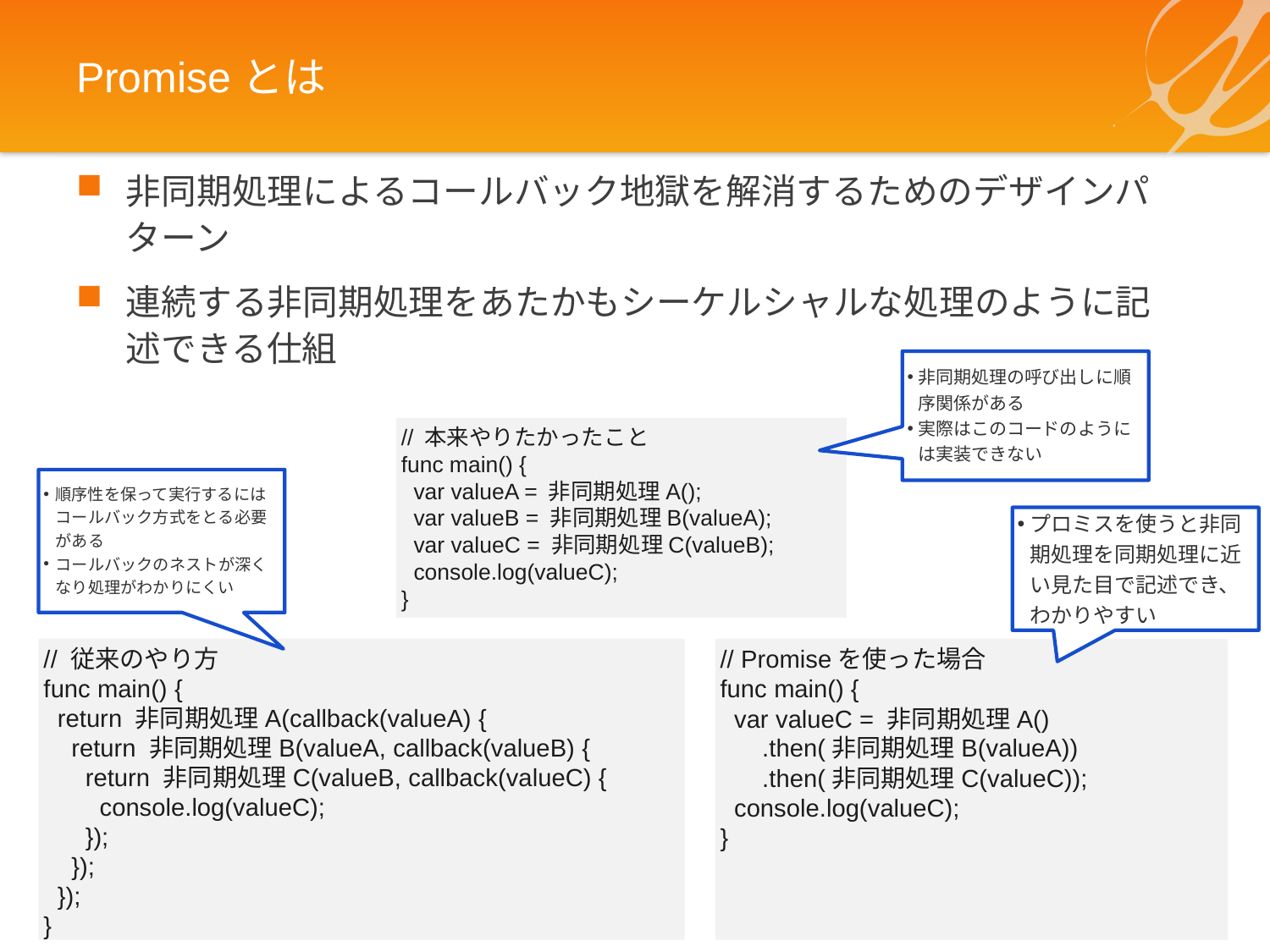

# Promiseとは
非同期処理によるコールバック地獄を解消するためのデザインパターン
連続する非同期処理をあたかもシーケルシャルな処理のように記述できる仕組
非同期処理の呼び出しに順序関係がある
実際はこのコードのようには実装できない
// 本来やりたかったこと
func main() {
  var valueA = 非同期処理A();
  var valueB = 非同期処理B(valueA);
  var valueC = 非同期処理C(valueB);
  console.log(valueC);
}
順序性を保って実行するにはコールバック方式をとる必要がある
コールバックのネストが深くなり処理がわかりにくい
プロミスを使うと非同期処理を同期処理に近い見た目で記述でき、わかりやすい
// 従来のやり方
func main() {
  return 非同期処理A(callback(valueA) {
    return 非同期処理B(valueA, callback(valueB) {
      return 非同期処理C(valueB, callback(valueC) {
        console.log(valueC);
      });
    });
  });
}
// Promiseを使った場合
func main() {
  var valueC = 非同期処理A()
      .then(非同期処理B(valueA))
      .then(非同期処理C(valueC));
  console.log(valueC);
}